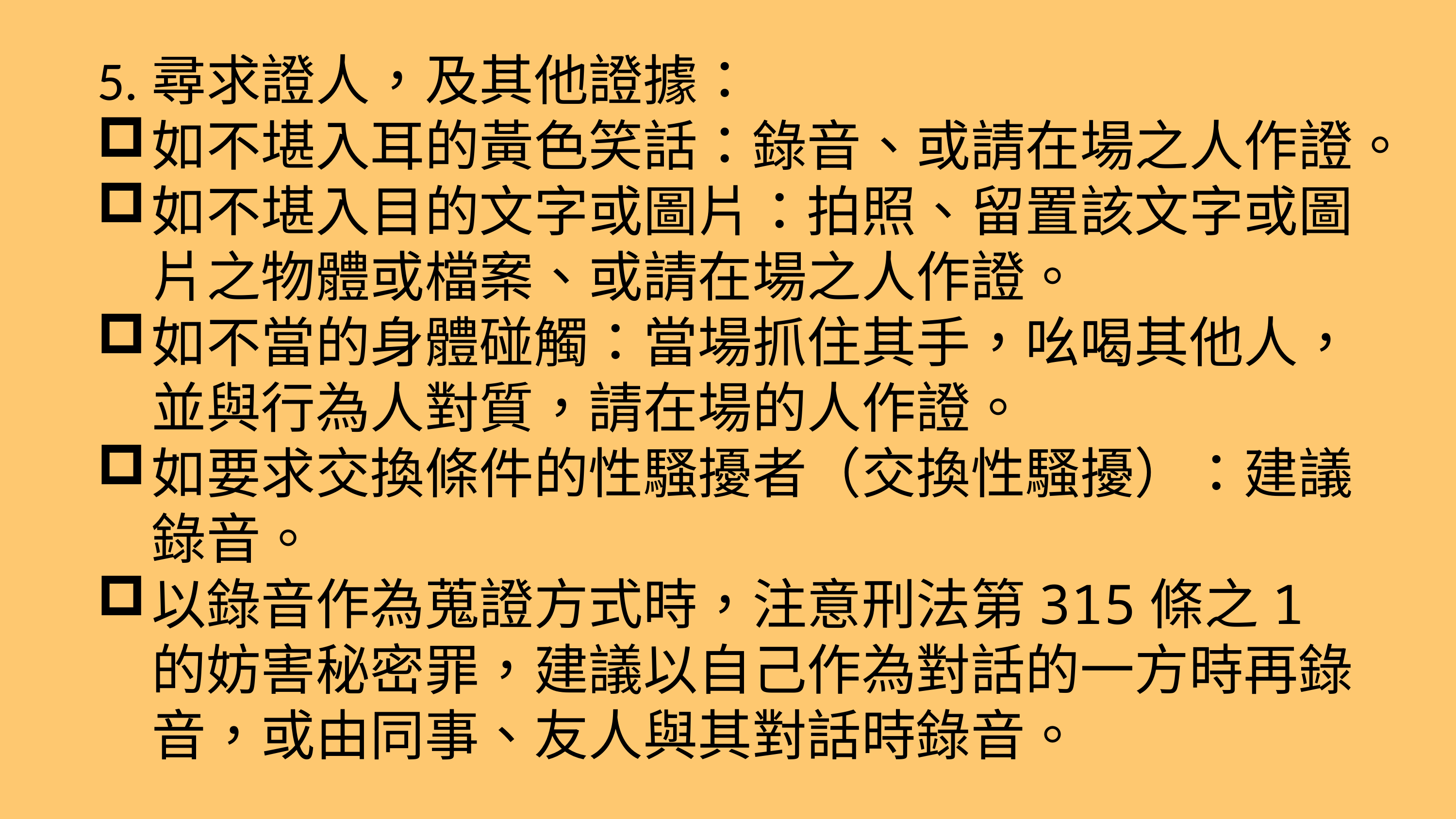

5.尋求證人，及其他證據：
如不堪入耳的黃色笑話：錄音、或請在場之人作證。
如不堪入目的文字或圖片：拍照、留置該文字或圖片之物體或檔案、或請在場之人作證。
如不當的身體碰觸：當場抓住其手，吆喝其他人，並與行為人對質，請在場的人作證。
如要求交換條件的性騷擾者（交換性騷擾）：建議錄音。
以錄音作為蒐證方式時，注意刑法第315條之1的妨害秘密罪，建議以自己作為對話的一方時再錄音，或由同事、友人與其對話時錄音。